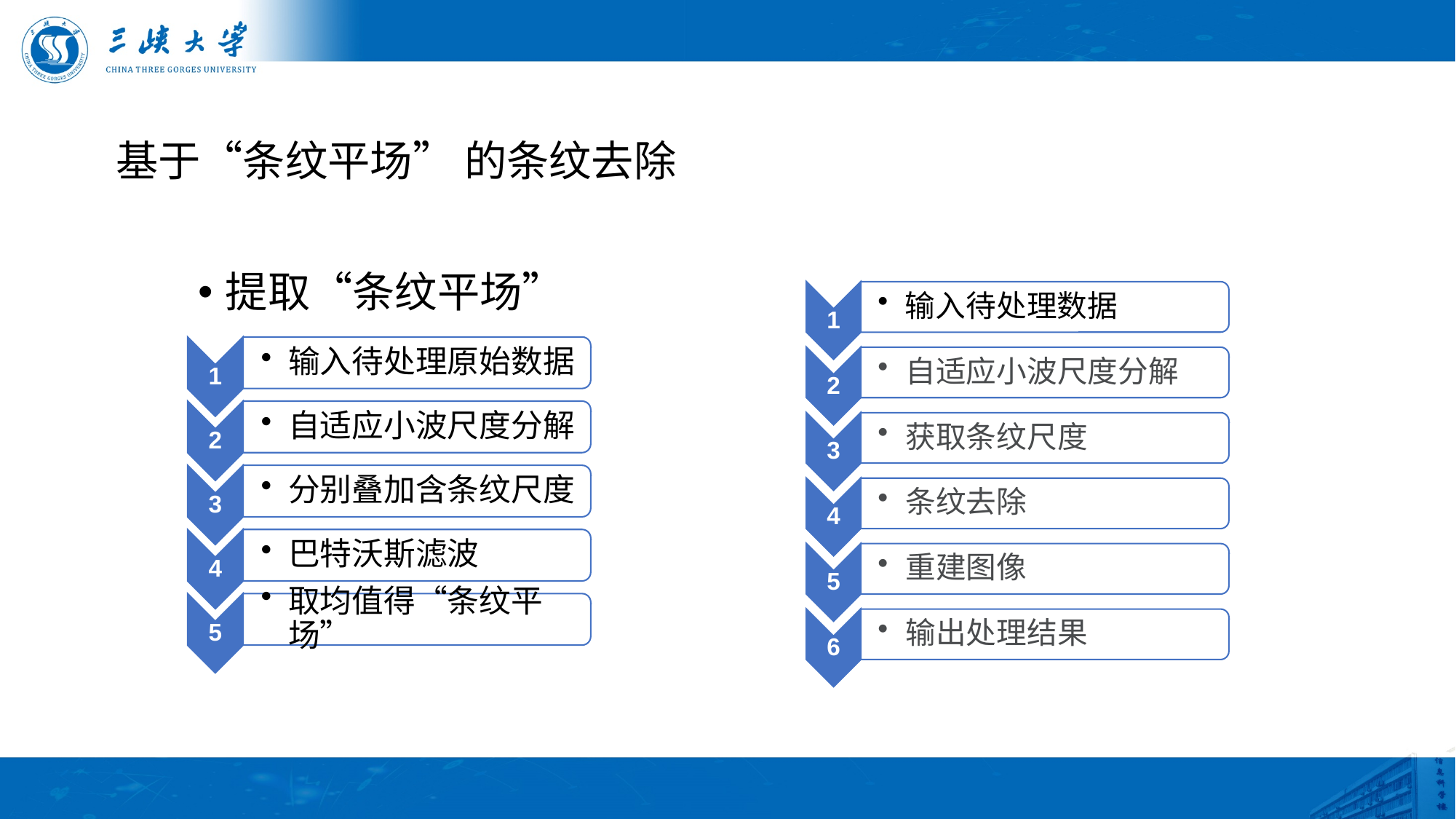

基于“条纹平场” 的条纹去除

提取“条纹平场”

1
输入待处理数据
2
 自适应小波尺度分解
3
 获取条纹尺度
4
 条纹去除
5
 重建图像
6
 输出处理结果
1
输入待处理原始数据
2
自适应小波尺度分解
3
分别叠加含条纹尺度
4
巴特沃斯滤波
5
取均值得“条纹平场”